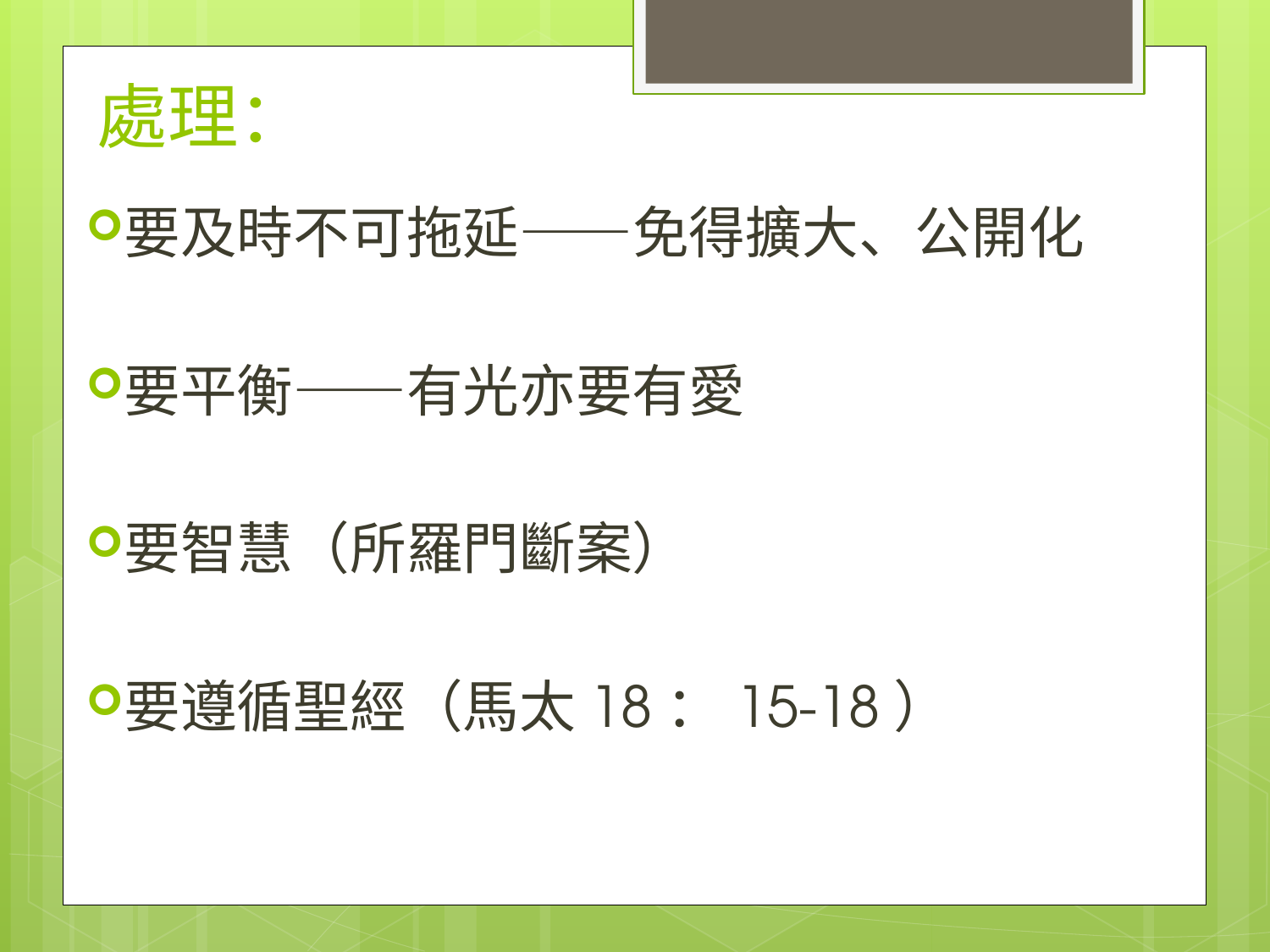

# 處理：
要及時不可拖延——免得擴大、公開化

要平衡——有光亦要有愛

要智慧（所羅門斷案）

要遵循聖經（馬太18：15-18）